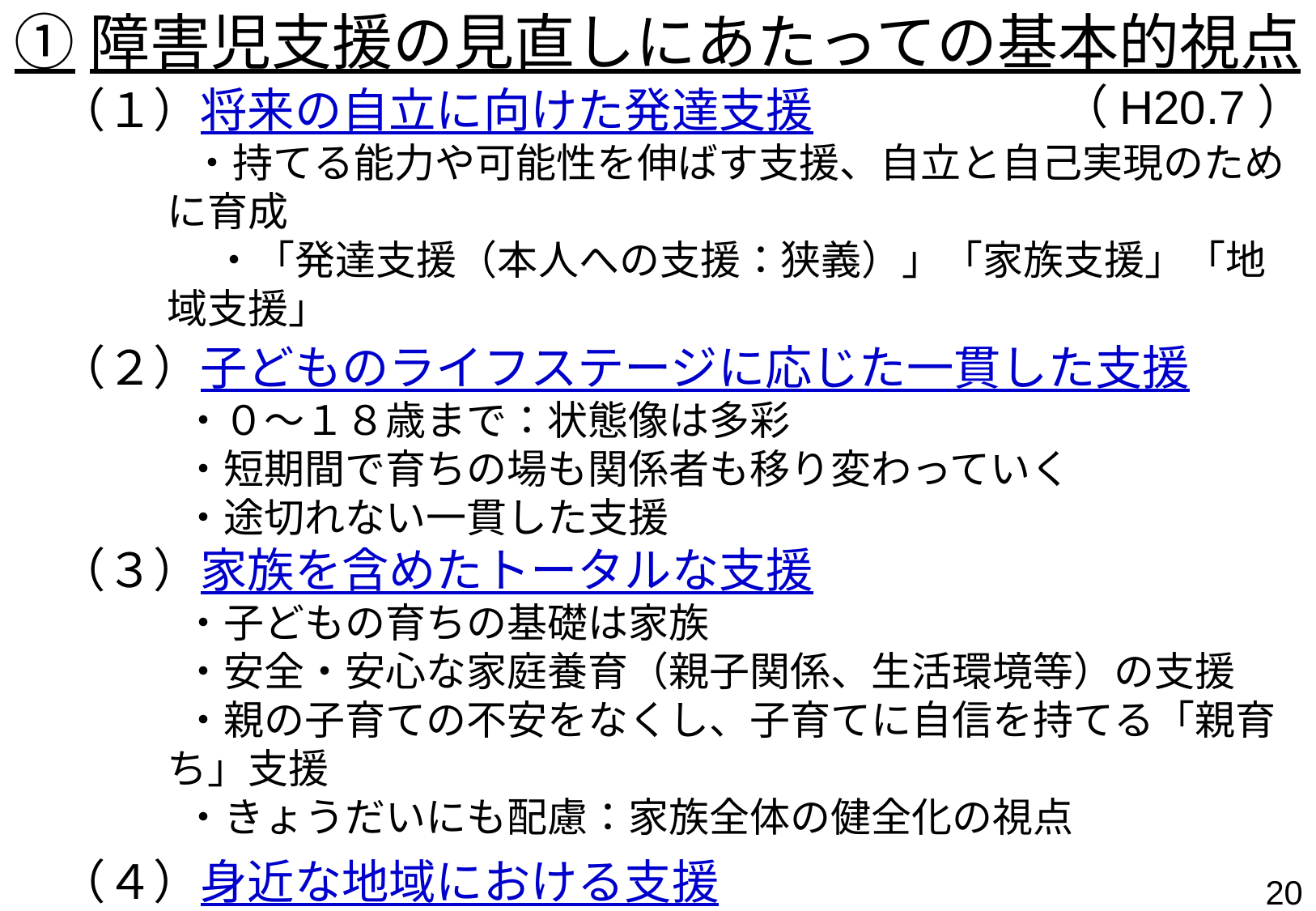

①障害児支援の見直しにあたっての基本的視点
（H20.7）
　（１）将来の自立に向けた発達支援
　　　　  ・持てる能力や可能性を伸ばす支援、自立と自己実現のために育成
　　　　　・「発達支援（本人への支援：狭義）」「家族支援」「地域支援」

　（２）子どものライフステージに応じた一貫した支援
　　　 　・０～１８歳まで：状態像は多彩
　　　　 ・短期間で育ちの場も関係者も移り変わっていく
　　　　 ・途切れない一貫した支援
　（３）家族を含めたトータルな支援
　　　　 ・子どもの育ちの基礎は家族
　　　　 ・安全・安心な家庭養育（親子関係、生活環境等）の支援
　　　 　・親の子育ての不安をなくし、子育てに自信を持てる「親育ち」支援
　　　 　・きょうだいにも配慮：家族全体の健全化の視点

　（４）身近な地域における支援
　　　　 ・「共生社会」の実現のために、幼少期から共に共に学び、共に遊び、共に育っていくことが大切
　　　　 ・できるだけ生活に近い場所で支援を受けられるようにする視点

20